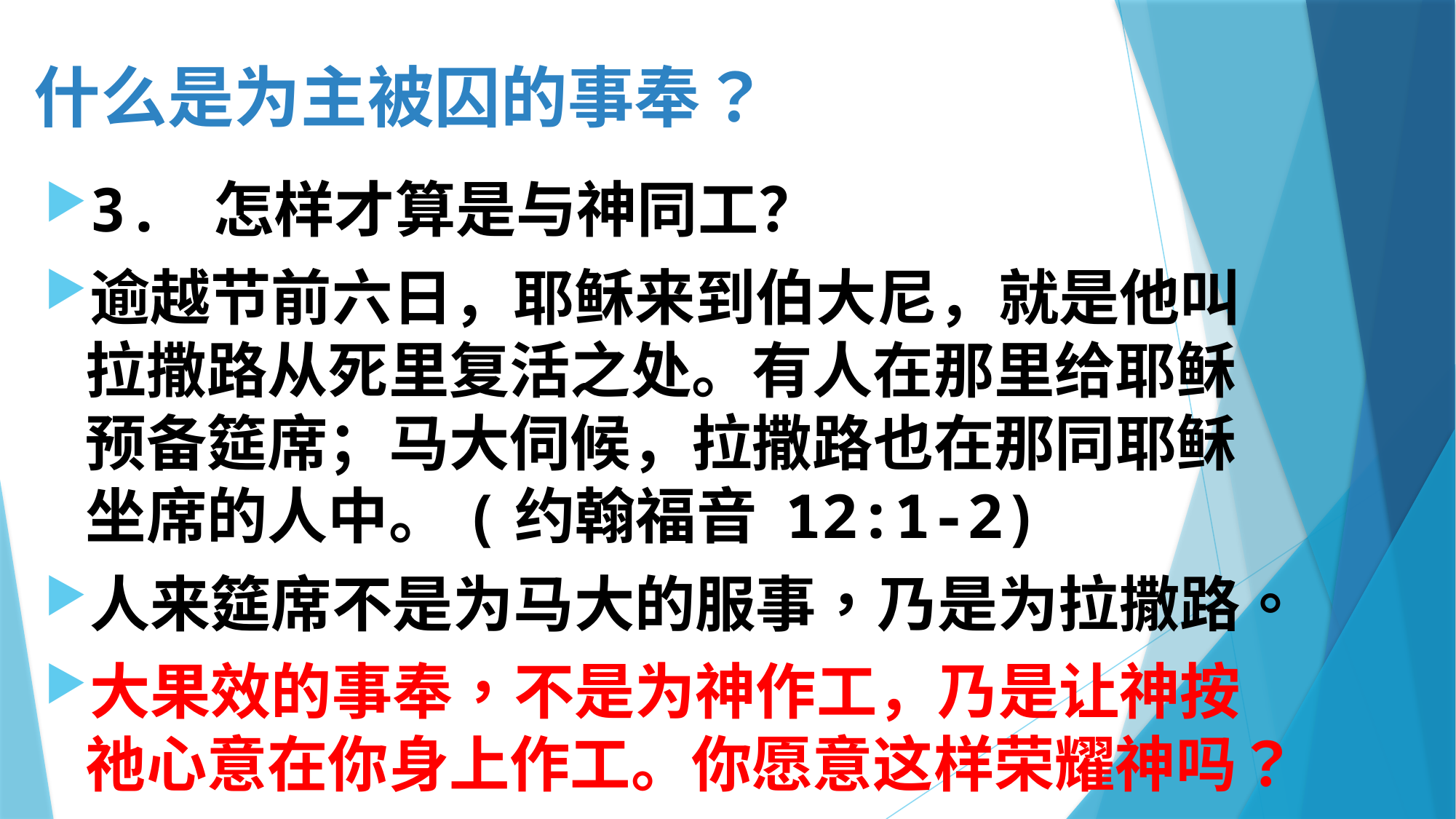

# 什么是为主被囚的事奉？
3. 怎样才算是与神同工？
逾越节前六日，耶稣来到伯大尼，就是他叫拉撒路从死里复活之处。有人在那里给耶稣预备筵席；马大伺候，拉撒路也在那同耶稣坐席的人中。(约翰福音 12:1-2)
人来筵席不是为马大的服事，乃是为拉撒路。
大果效的事奉，不是为神作工，乃是让神按祂心意在你身上作工。你愿意这样荣耀神吗？